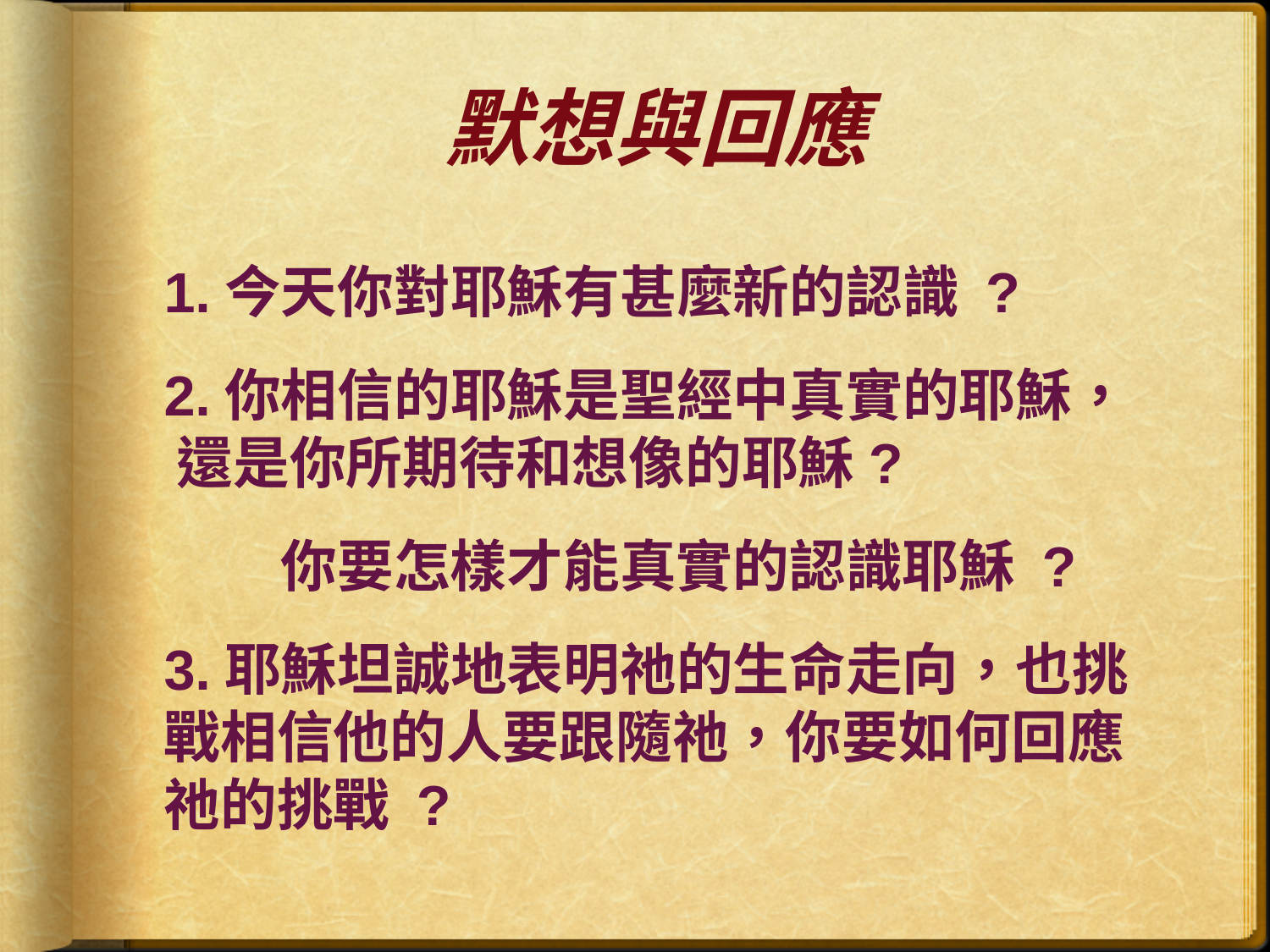

# 默想與回應
1.今天你對耶穌有甚麼新的認識 ?
2.你相信的耶穌是聖經中真實的耶穌，   還是你所期待和想像的耶穌?
        你要怎樣才能真實的認識耶穌 ?
3.耶穌坦誠地表明祂的生命走向，也挑戰相信他的人要跟隨祂，你要如何回應祂的挑戰 ?